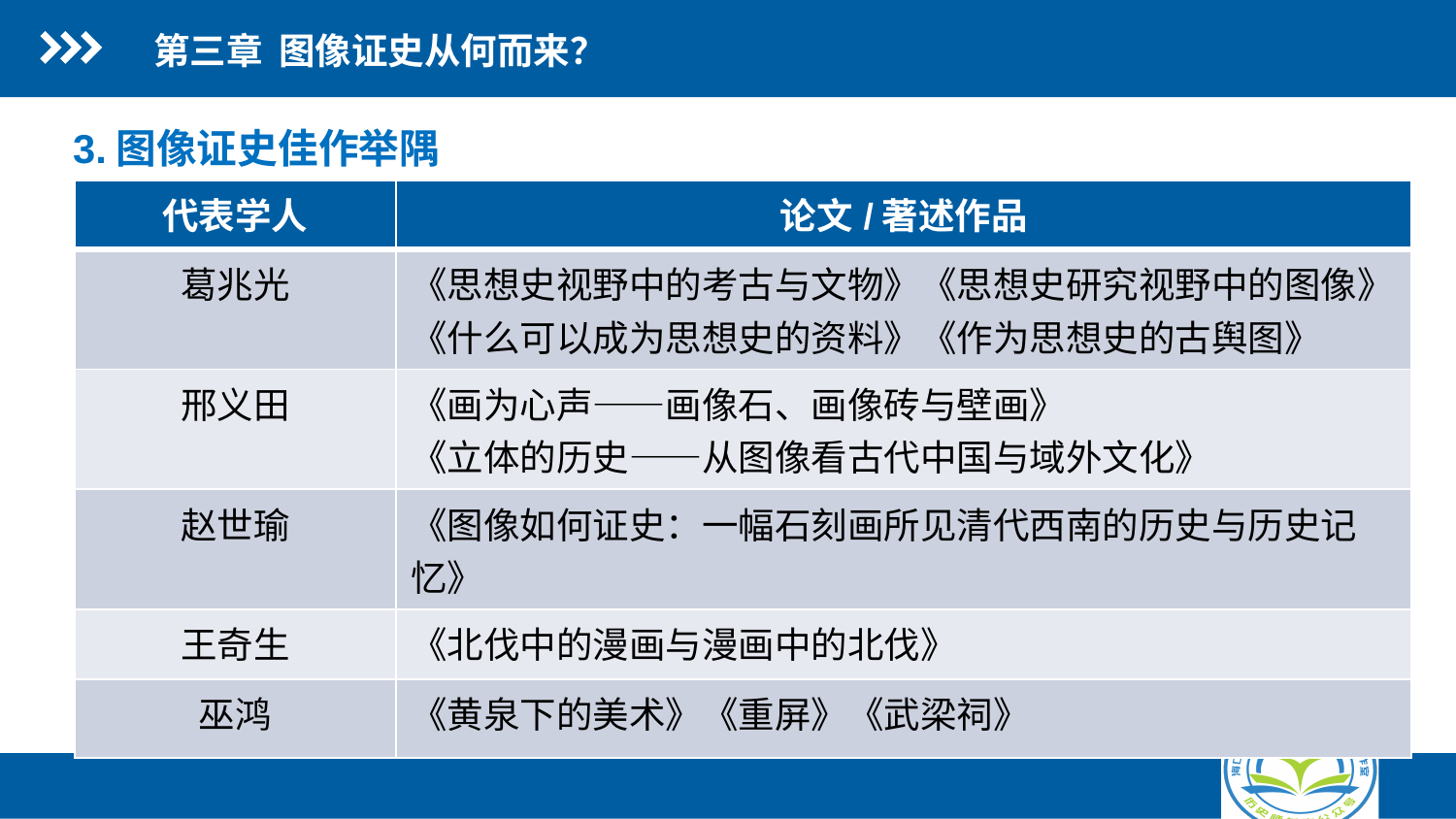

第三章  图像证史从何而来？
3.图像证史佳作举隅
| 代表学人 | 论文/著述作品 |
| --- | --- |
| 葛兆光 | 《思想史视野中的考古与文物》《思想史研究视野中的图像》《什么可以成为思想史的资料》《作为思想史的古舆图》 |
| 邢义田 | 《画为心声——画像石、画像砖与壁画》 《立体的历史——从图像看古代中国与域外文化》 |
| 赵世瑜 | 《图像如何证史：一幅石刻画所见清代西南的历史与历史记忆》 |
| 王奇生 | 《北伐中的漫画与漫画中的北伐》 |
| 巫鸿 | 《黄泉下的美术》《重屏》《武梁祠》 |